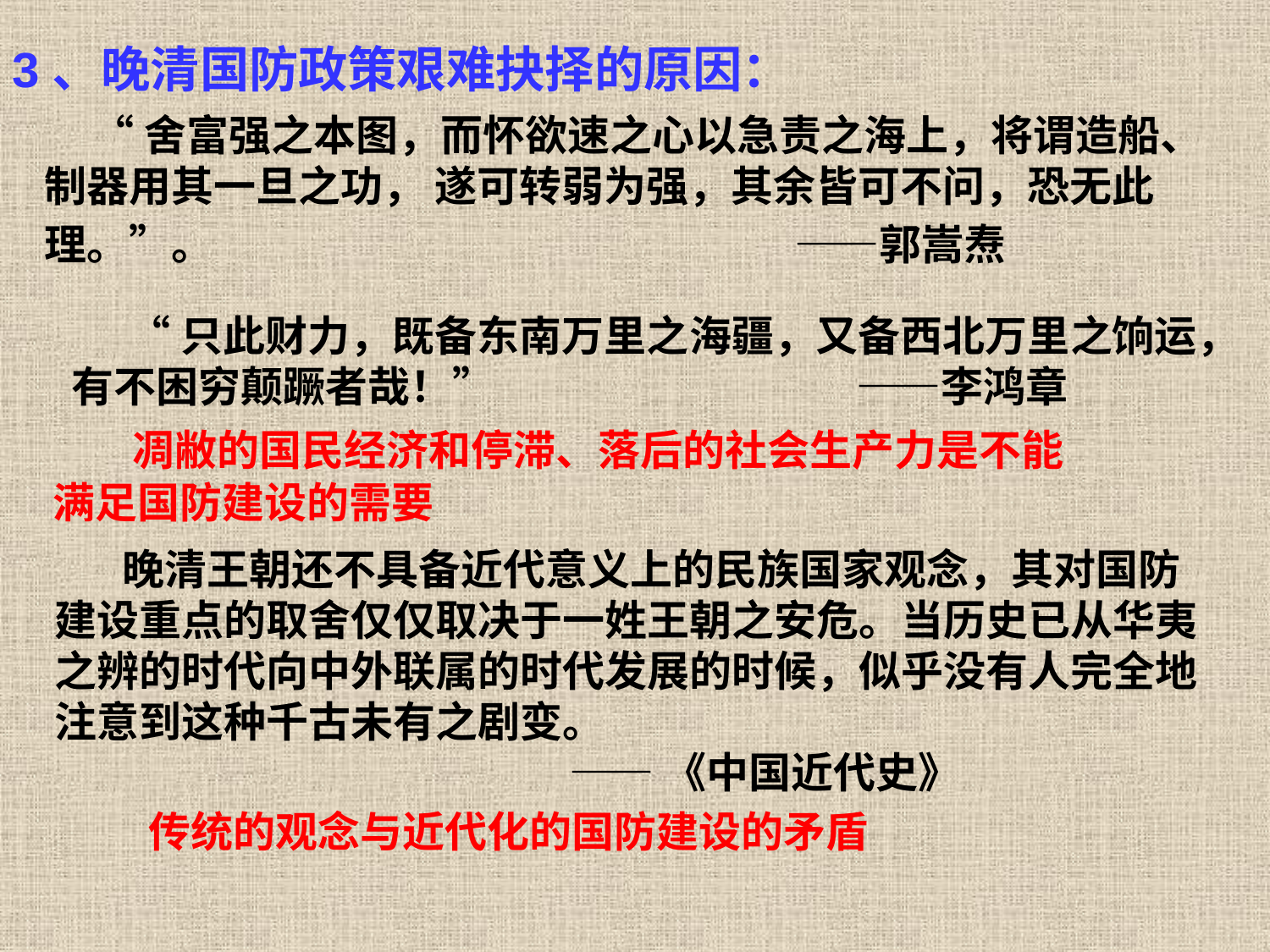

3、晚清国防政策艰难抉择的原因：
     “舍富强之本图，而怀欲速之心以急责之海上，将谓造船、制器用其一旦之功， 遂可转弱为强，其余皆可不问，恐无此理。”。                                                             ——郭嵩焘
      “只此财力，既备东南万里之海疆，又备西北万里之饷运， 有不困穷颠蹶者哉！”                                      ——李鸿章
      凋敝的国民经济和停滞、落后的社会生产力是不能
满足国防建设的需要
      晚清王朝还不具备近代意义上的民族国家观念，其对国防建设重点的取舍仅仅取决于一姓王朝之安危。当历史已从华夷之辨的时代向中外联属的时代发展的时候，似乎没有人完全地注意到这种千古未有之剧变。
                                                      ——《中国近代史》
传统的观念与近代化的国防建设的矛盾